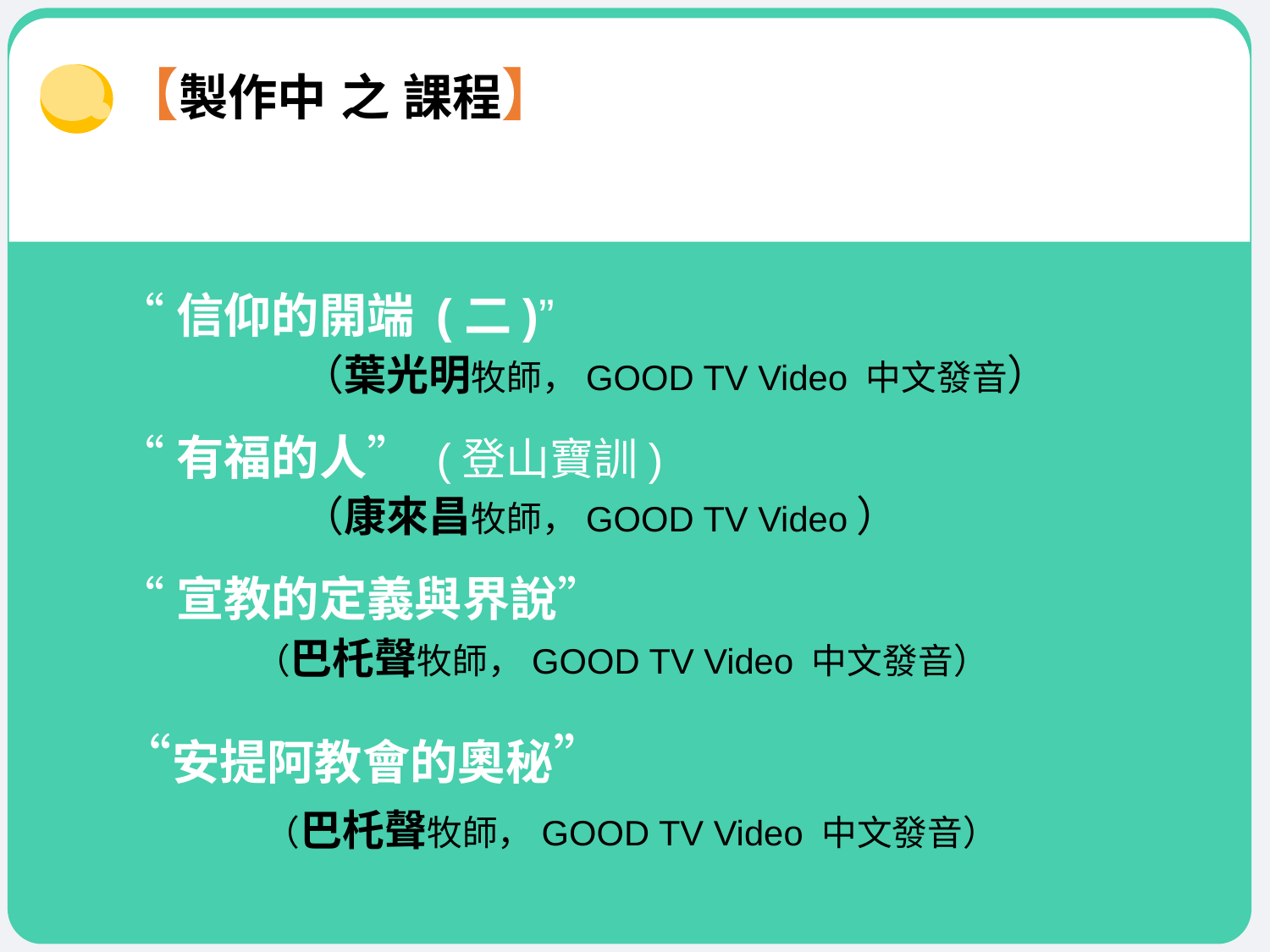

【製作中 之 課程】

“信仰的開端 (二)”
             （葉光明牧師，GOOD TV Video 中文發音）
“有福的人” (登山寶訓)
             （康來昌牧師，GOOD TV Video）
“宣教的定義與界說”
             （巴杔聲牧師，GOOD TV Video 中文發音）
“安提阿教會的奧秘”
            （巴杔聲牧師，GOOD TV Video 中文發音）